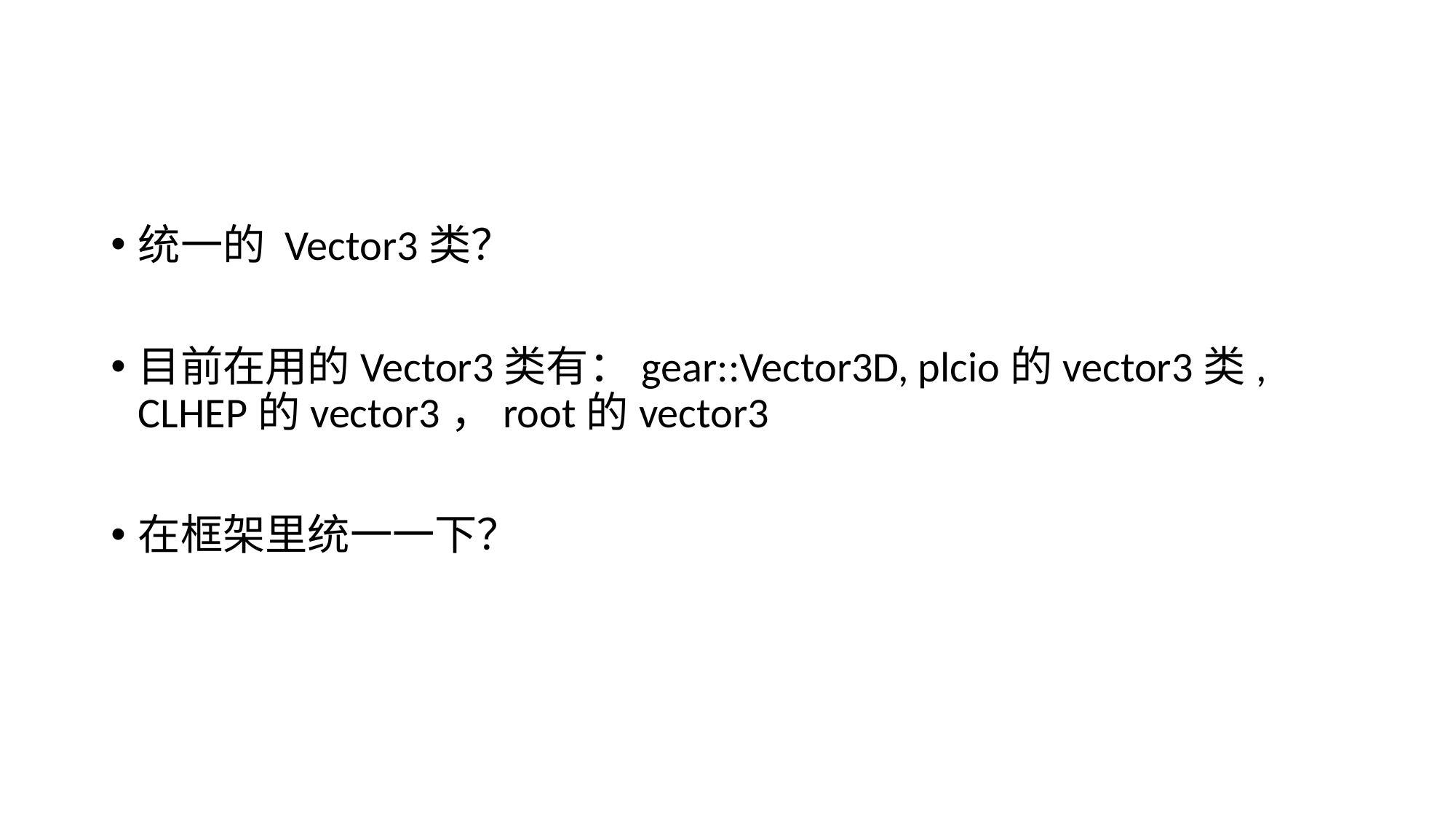

#
统一的 Vector3类？

目前在用的Vector3类有：gear::Vector3D, plcio的vector3类,  CLHEP的vector3，root的vector3

在框架里统一一下？